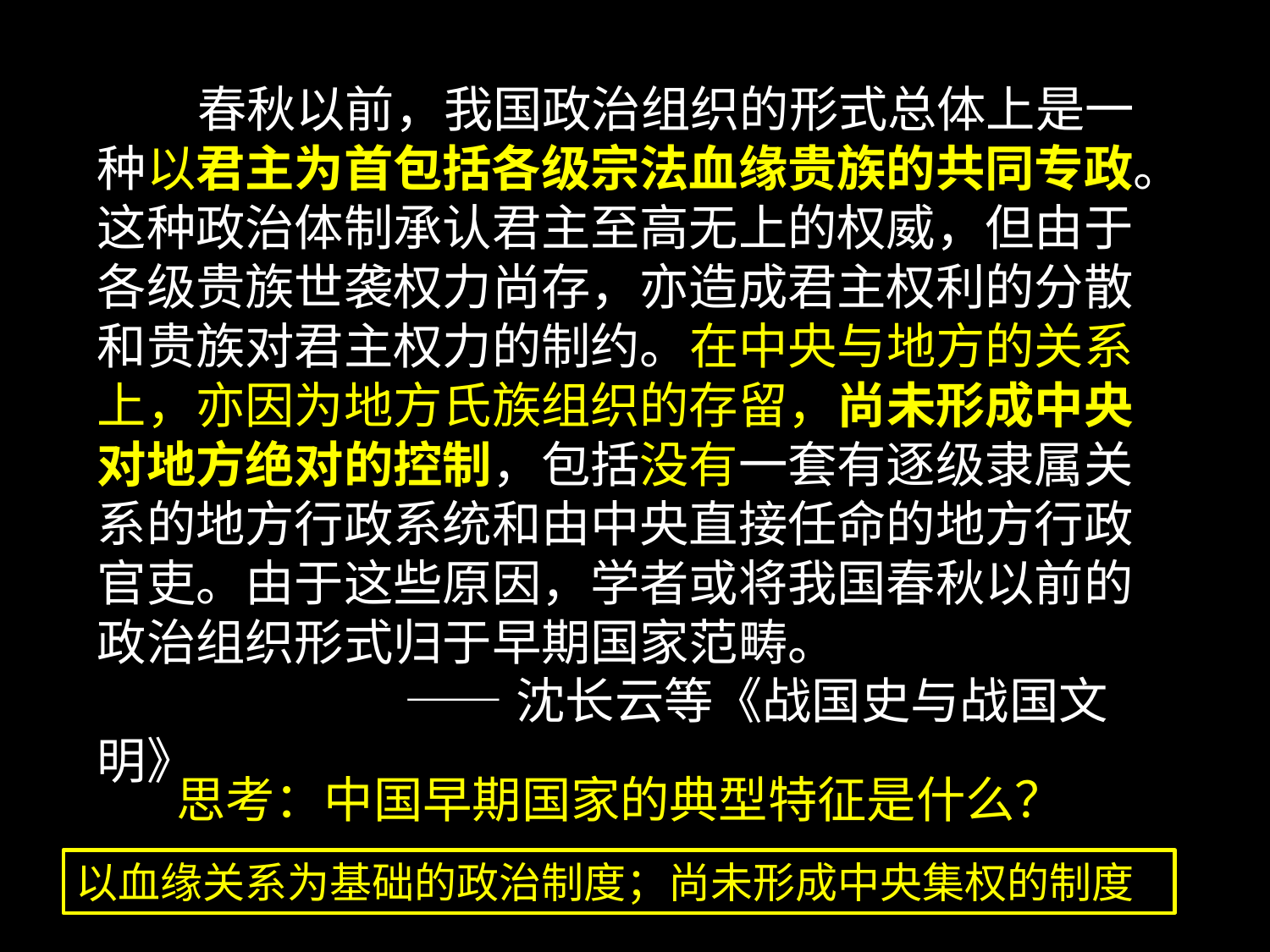

#
        春秋以前，我国政治组织的形式总体上是一种以君主为首包括各级宗法血缘贵族的共同专政。这种政治体制承认君主至高无上的权威，但由于各级贵族世袭权力尚存，亦造成君主权利的分散和贵族对君主权力的制约。在中央与地方的关系上，亦因为地方氏族组织的存留，尚未形成中央对地方绝对的控制，包括没有一套有逐级隶属关系的地方行政系统和由中央直接任命的地方行政官吏。由于这些原因，学者或将我国春秋以前的政治组织形式归于早期国家范畴。
                            ——沈长云等《战国史与战国文明》
思考：中国早期国家的典型特征是什么？
以血缘关系为基础的政治制度；尚未形成中央集权的制度